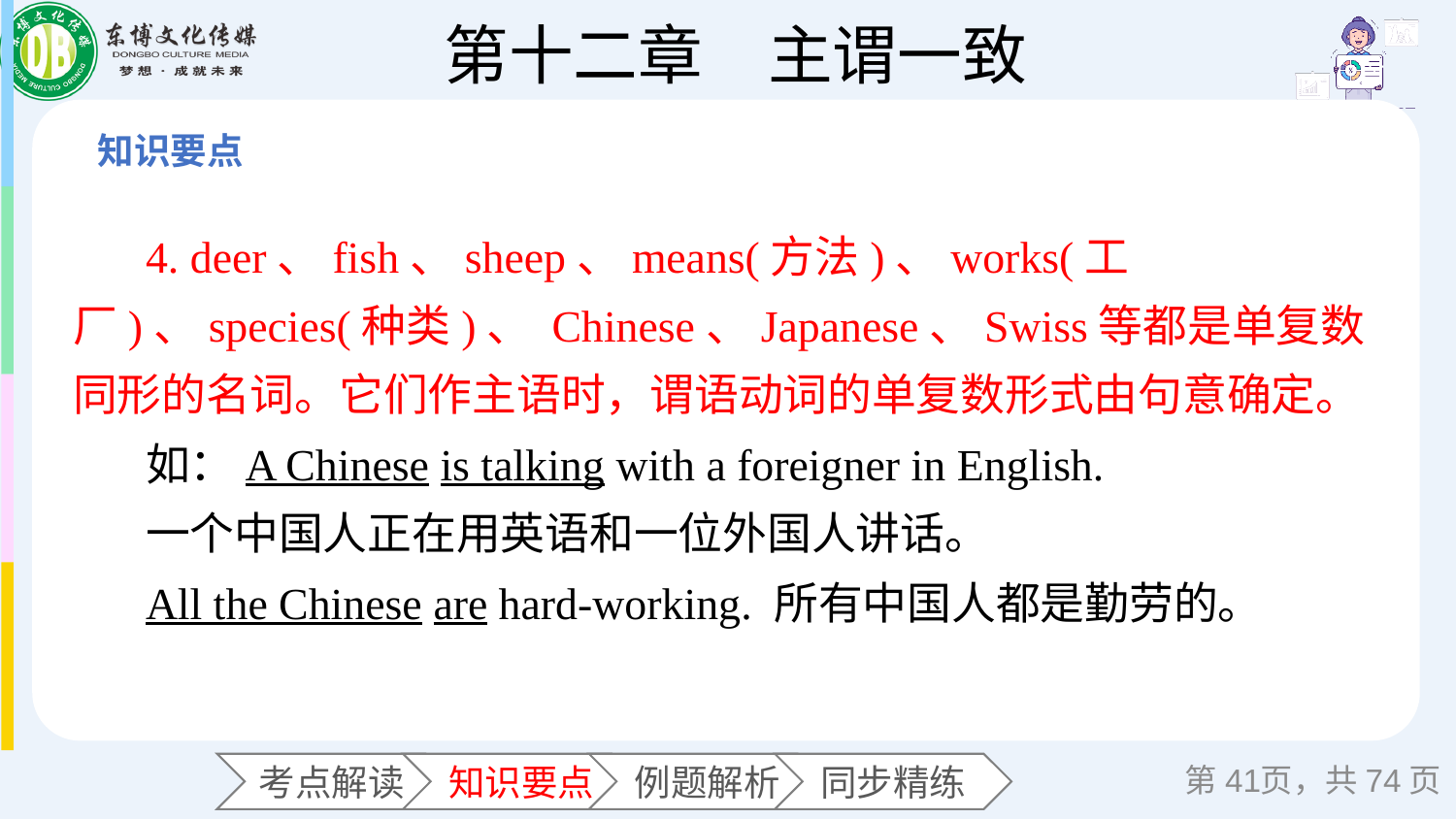

4. deer、fish、sheep、means(方法)、works(工厂)、species(种类)、 Chinese、Japanese、Swiss等都是单复数同形的名词。它们作主语时，谓语动词的单复数形式由句意确定。
如：A Chinese is talking with a foreigner in English.
一个中国人正在用英语和一位外国人讲话。
All the Chinese are hard-working. 所有中国人都是勤劳的。
第41页，共74页